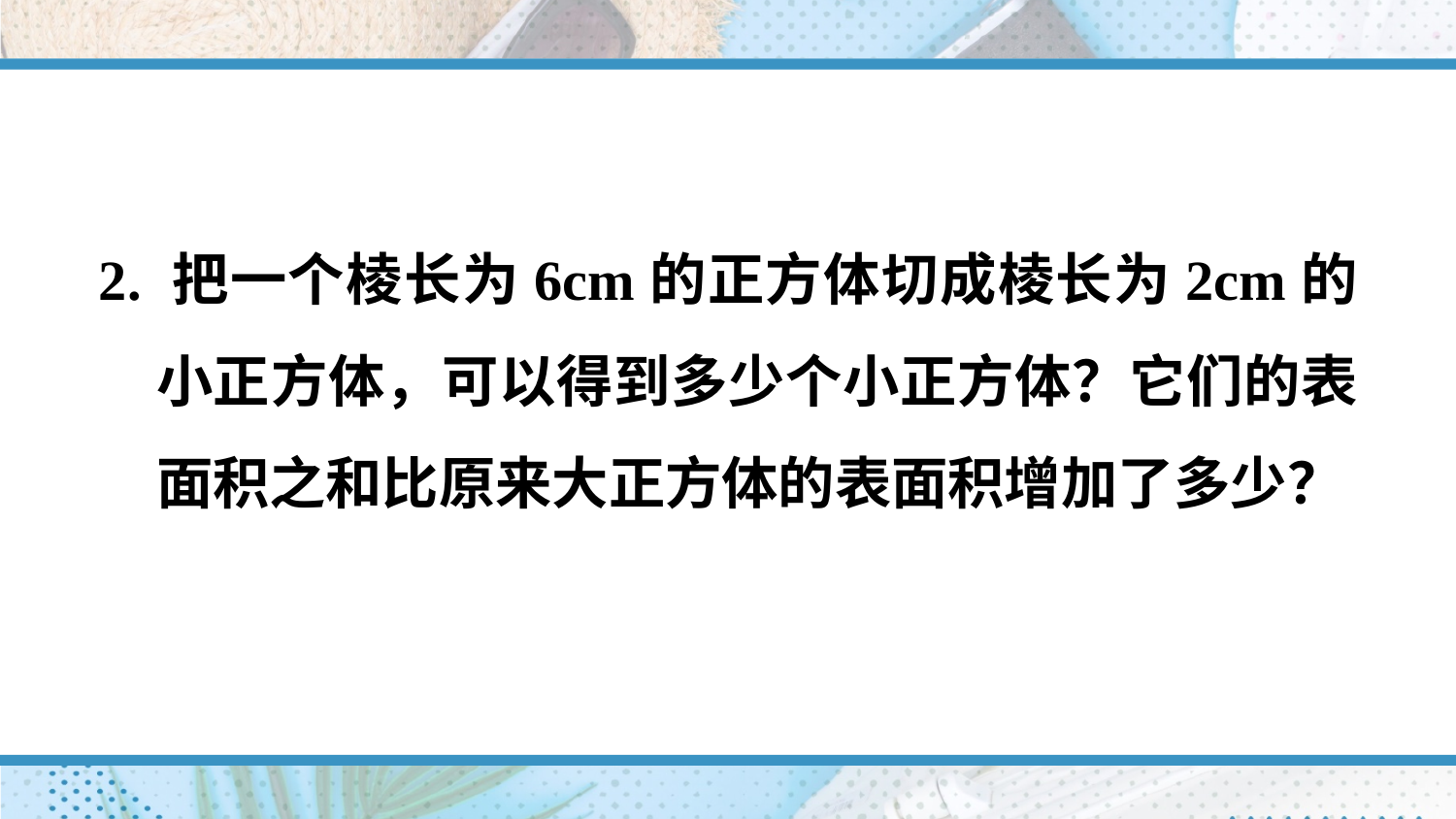

2. 把一个棱长为6cm的正方体切成棱长为2cm的小正方体，可以得到多少个小正方体？它们的表面积之和比原来大正方体的表面积增加了多少？